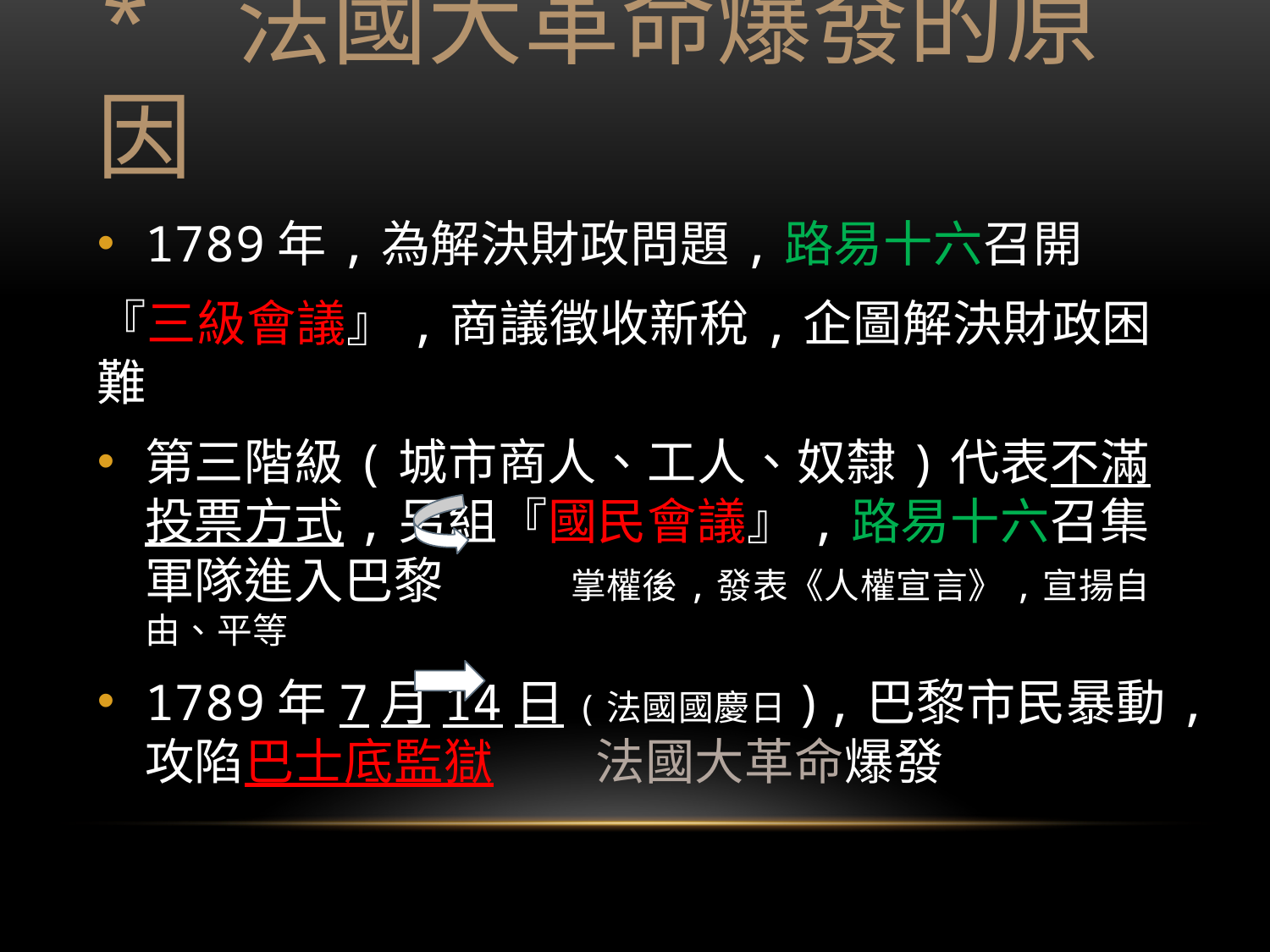

# * 法國大革命爆發的原因
1789年,為解決財政問題,路易十六召開
『三級會議』,商議徵收新稅,企圖解決財政困難
第三階級(城市商人、工人、奴隸)代表不滿投票方式,另組『國民會議』,路易十六召集軍隊進入巴黎     掌權後,發表《人權宣言》,宣揚自由、平等
1789年7月14日(法國國慶日),巴黎市民暴動,攻陷巴士底監獄    法國大革命爆發